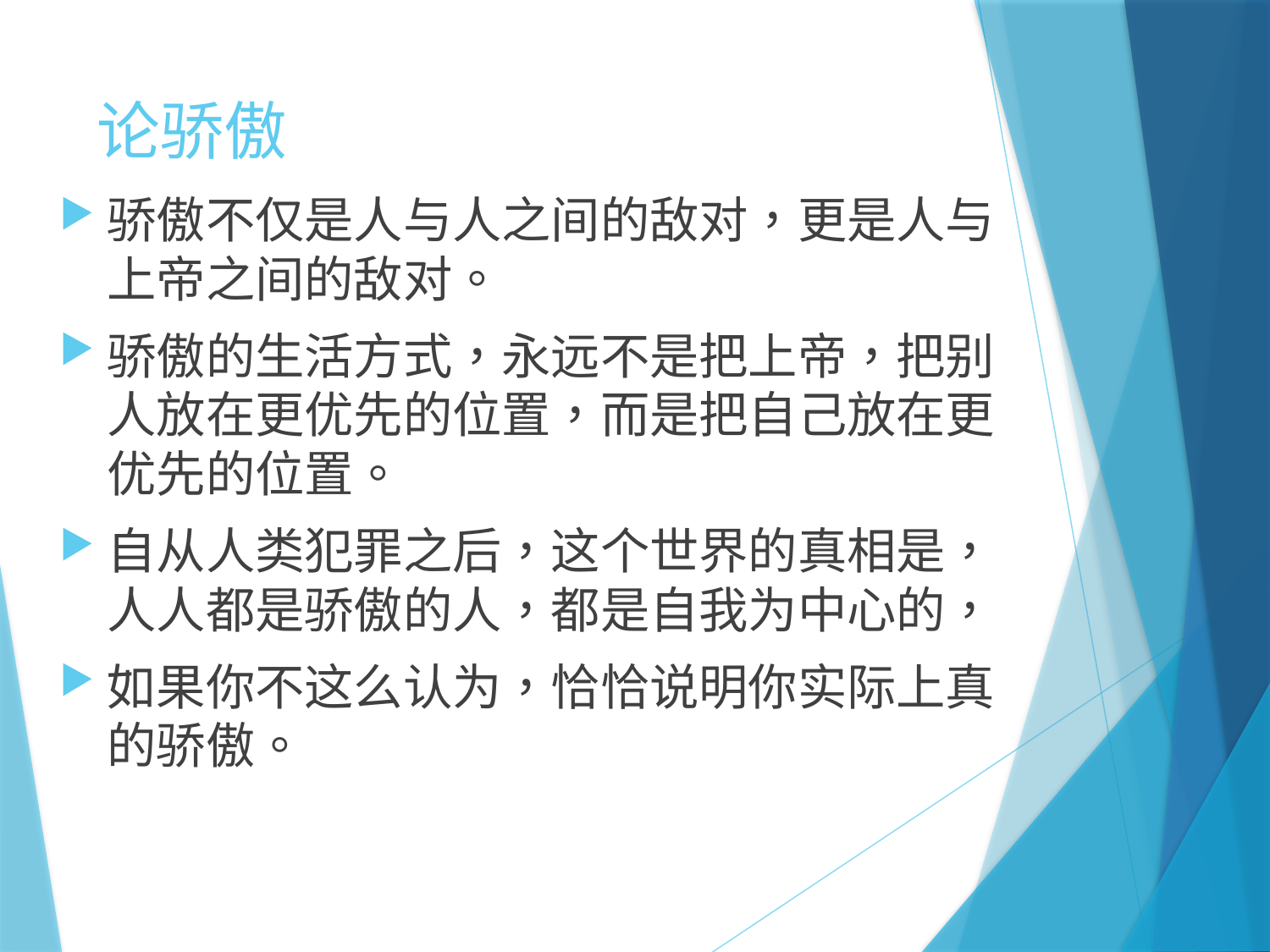

# 论骄傲
骄傲不仅是人与人之间的敌对，更是人与上帝之间的敌对。
骄傲的生活方式，永远不是把上帝，把别人放在更优先的位置，而是把自己放在更优先的位置。
自从人类犯罪之后，这个世界的真相是，人人都是骄傲的人，都是自我为中心的，
如果你不这么认为，恰恰说明你实际上真的骄傲。